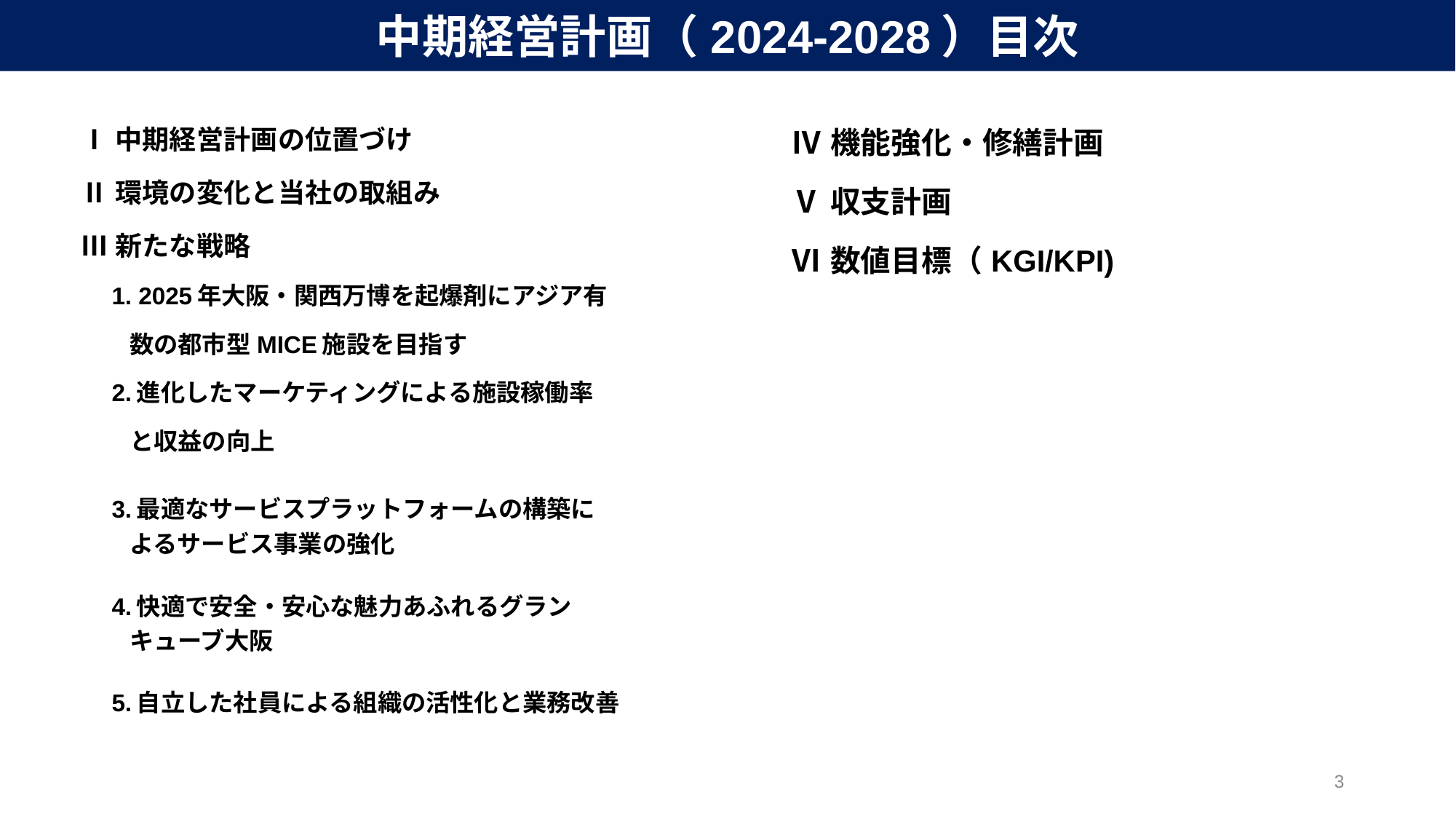

中期経営計画（2024-2028）目次

Ⅰ中期経営計画の位置づけ
Ⅱ環境の変化と当社の取組み
Ⅲ新たな戦略
　1. 2025年大阪・関西万博を起爆剤にアジア有
　　数の都市型MICE施設を目指す
　2.進化したマーケティングによる施設稼働率
　　と収益の向上

　3.最適なサービスプラットフォームの構築に
　　よるサービス事業の強化

　4.快適で安全・安心な魅力あふれるグラン
　　キューブ大阪

　5.自立した社員による組織の活性化と業務改善
Ⅳ機能強化・修繕計画
Ⅴ収支計画
Ⅵ数値目標（KGI/KPI)
3